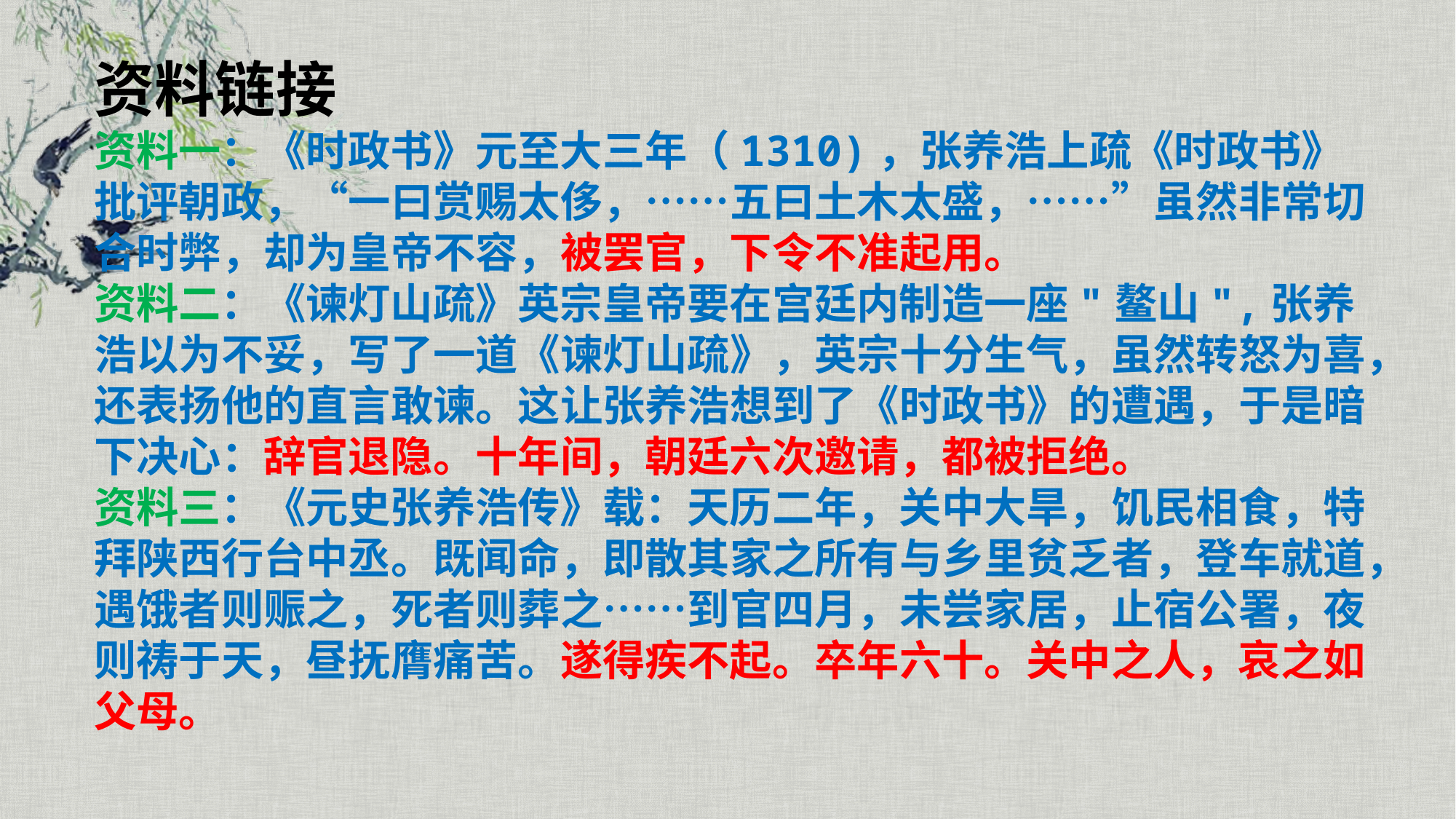

资料链接
资料一：《时政书》元至大三年（1310)，张养浩上疏《时政书》批评朝政，“一曰赏赐太侈，……五曰土木太盛，……”虽然非常切合时弊，却为皇帝不容，被罢官，下令不准起用。
资料二：《谏灯山疏》英宗皇帝要在宫廷内制造一座"鳌山",张养浩以为不妥，写了一道《谏灯山疏》，英宗十分生气，虽然转怒为喜，还表扬他的直言敢谏。这让张养浩想到了《时政书》的遭遇，于是暗下决心：辞官退隐。十年间，朝廷六次邀请，都被拒绝。
资料三：《元史张养浩传》载：天历二年，关中大旱，饥民相食，特拜陕西行台中丞。既闻命，即散其家之所有与乡里贫乏者，登车就道，遇饿者则赈之，死者则葬之……到官四月，未尝家居，止宿公署，夜则祷于天，昼抚膺痛苦。遂得疾不起。卒年六十。关中之人，哀之如父母。